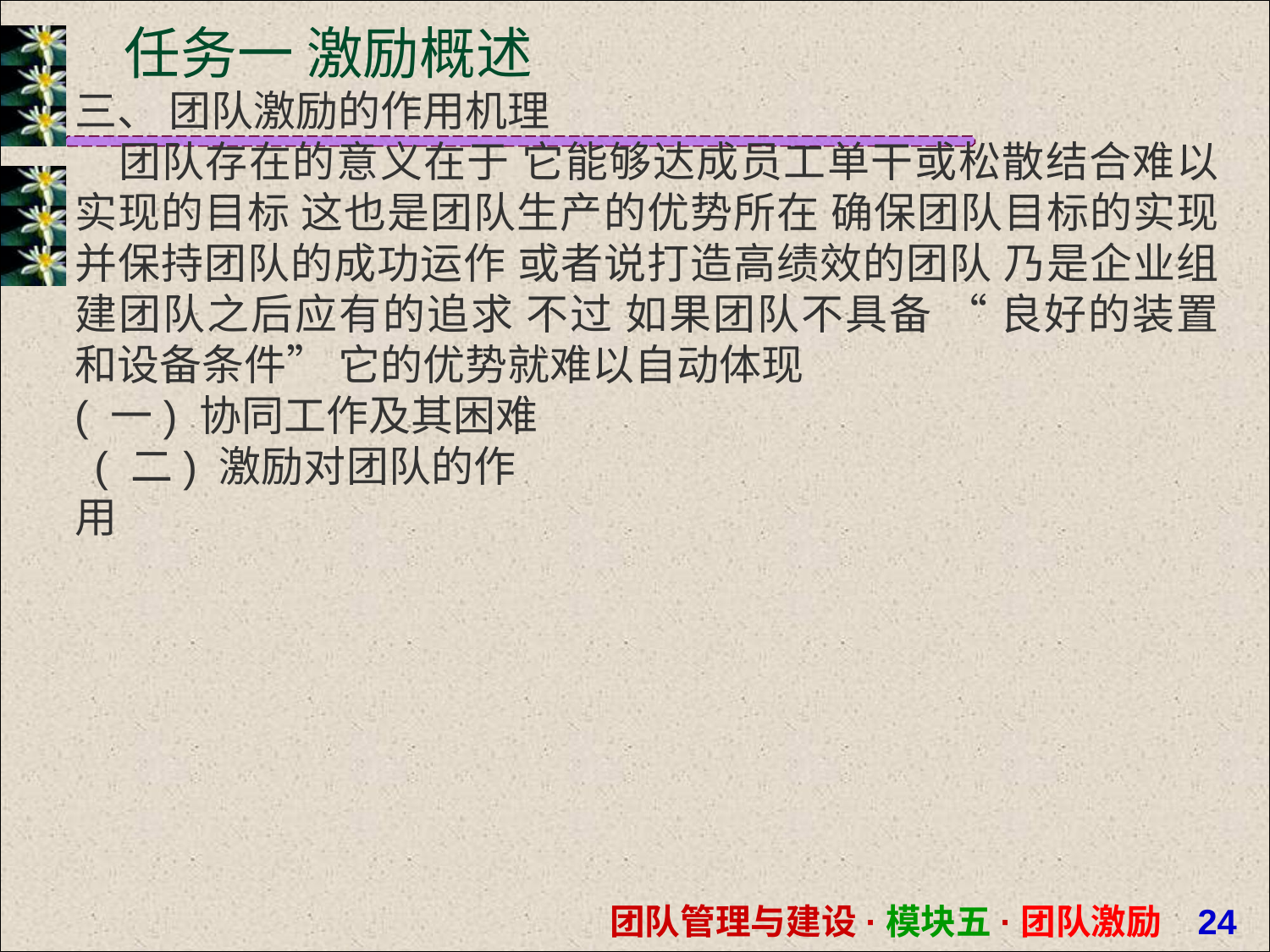

# 任务一 激励概述

三、 团队激励的作用机理
   团队存在的意义在于 它能够达成员工单干或松散结合难以 实现的目标 这也是团队生产的优势所在 确保团队目标的实现 并保持团队的成功运作 或者说打造高绩效的团队 乃是企业组 建团队之后应有的追求 不过 如果团队不具备 “ 良好的装置 和设备条件” 它的优势就难以自动体现
( 一) 协同工作及其困难  ( 二) 激励对团队的作用

团队管理与建设·模块五·团队激励 24